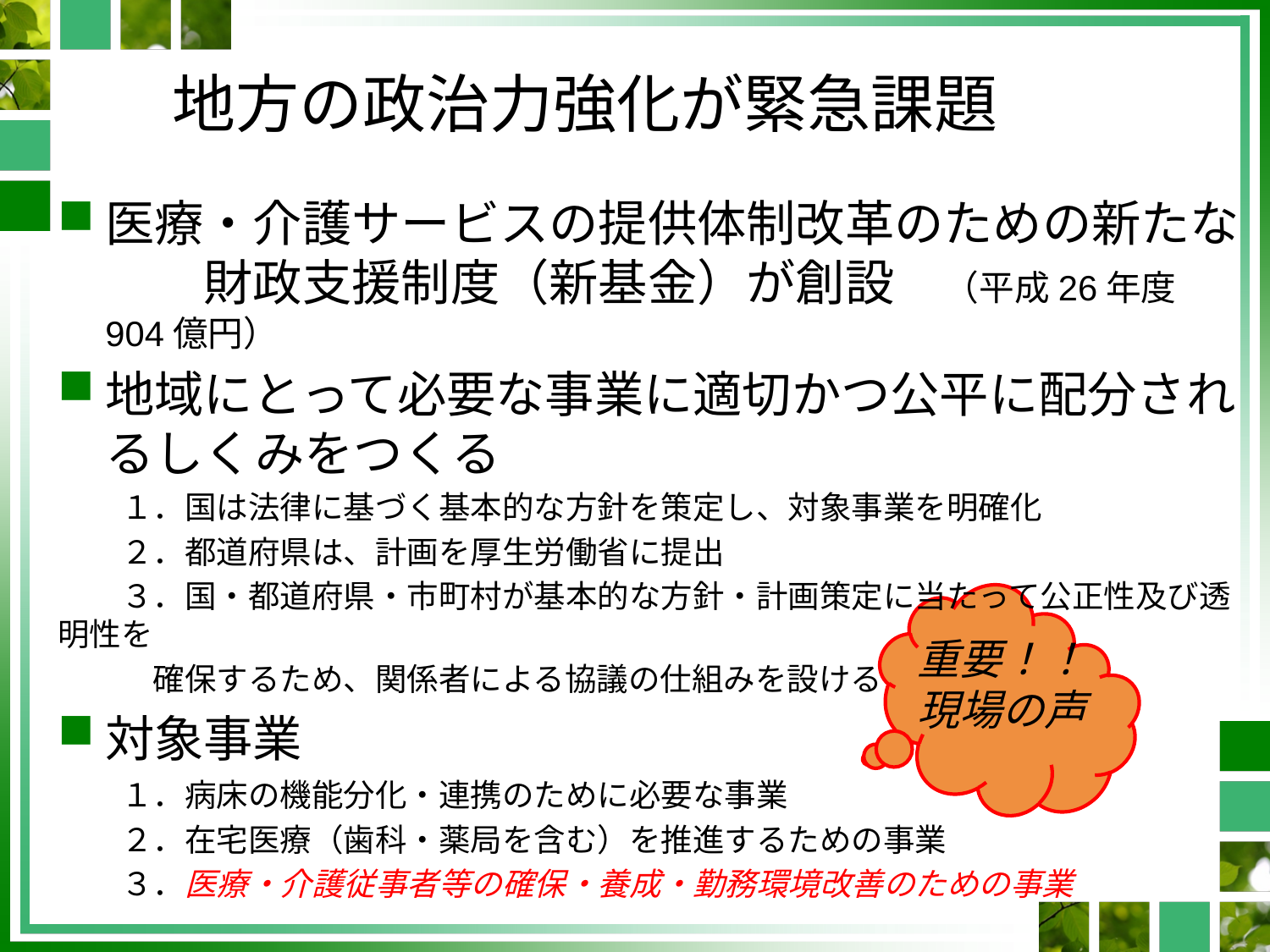

# 地方の政治力強化が緊急課題
医療・介護サービスの提供体制改革のための新たな　　財政支援制度（新基金）が創設　（平成26年度904億円）
地域にとって必要な事業に適切かつ公平に配分されるしくみをつくる
　　１．国は法律に基づく基本的な方針を策定し、対象事業を明確化
　　２．都道府県は、計画を厚生労働省に提出
　　３．国・都道府県・市町村が基本的な方針・計画策定に当たって公正性及び透明性を
　　　確保するため、関係者による協議の仕組みを設ける
対象事業

　　１．病床の機能分化・連携のために必要な事業
　　２．在宅医療（歯科・薬局を含む）を推進するための事業
　　３．医療・介護従事者等の確保・養成・勤務環境改善のための事業

重要！！
現場の声